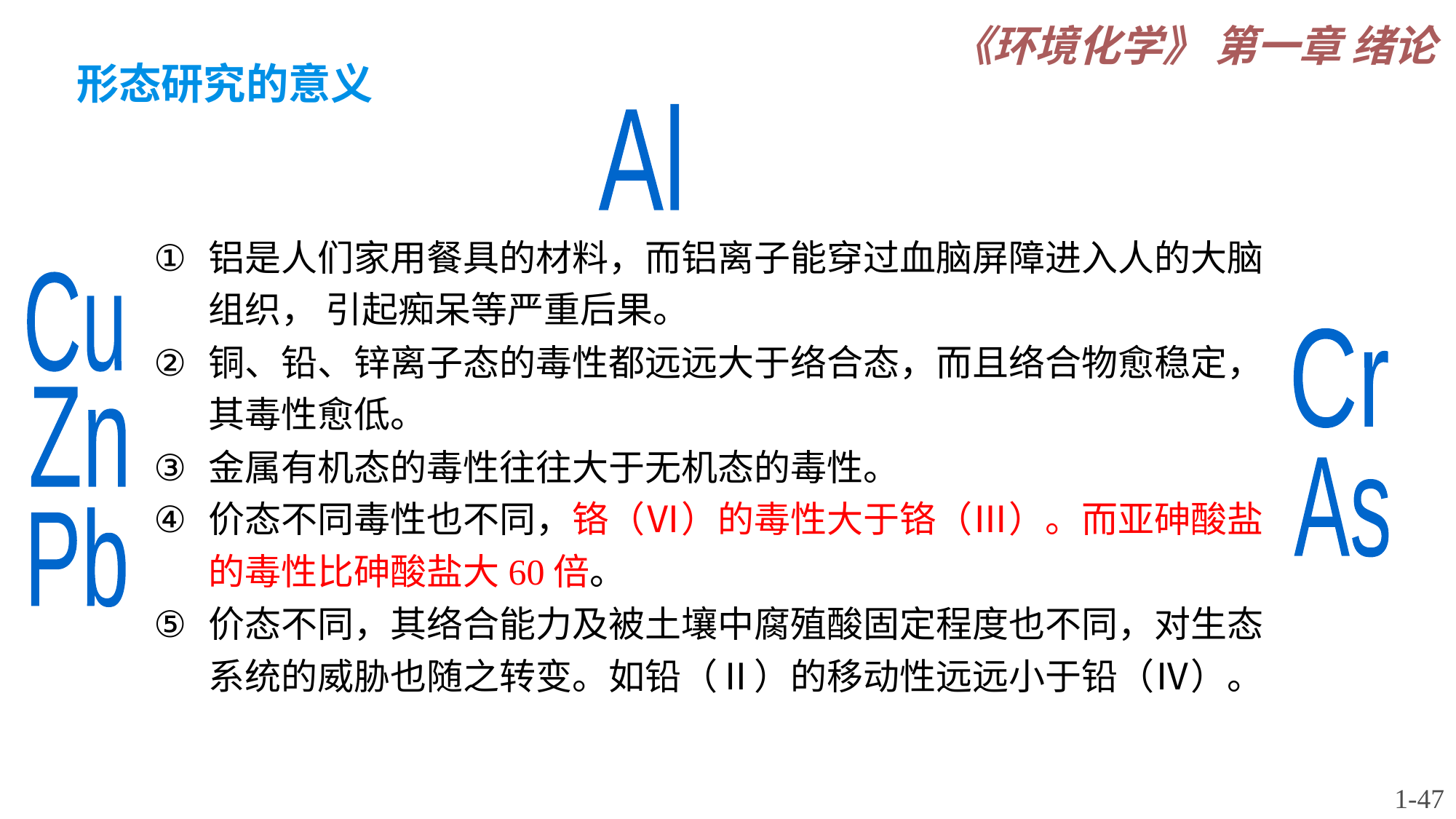

《环境化学》 第一章 绪论
形态研究的意义
Al
铝是人们家用餐具的材料，而铝离子能穿过血脑屏障进入人的大脑组织， 引起痴呆等严重后果。
铜、铅、锌离子态的毒性都远远大于络合态，而且络合物愈稳定，其毒性愈低。
金属有机态的毒性往往大于无机态的毒性。
价态不同毒性也不同，铬（Ⅵ）的毒性大于铬（Ⅲ）。而亚砷酸盐的毒性比砷酸盐大60倍。
价态不同，其络合能力及被土壤中腐殖酸固定程度也不同，对生态系统的威胁也随之转变。如铅（Ⅱ）的移动性远远小于铅（Ⅳ）。
Cu
Cr
Zn
As
Pb
1-47